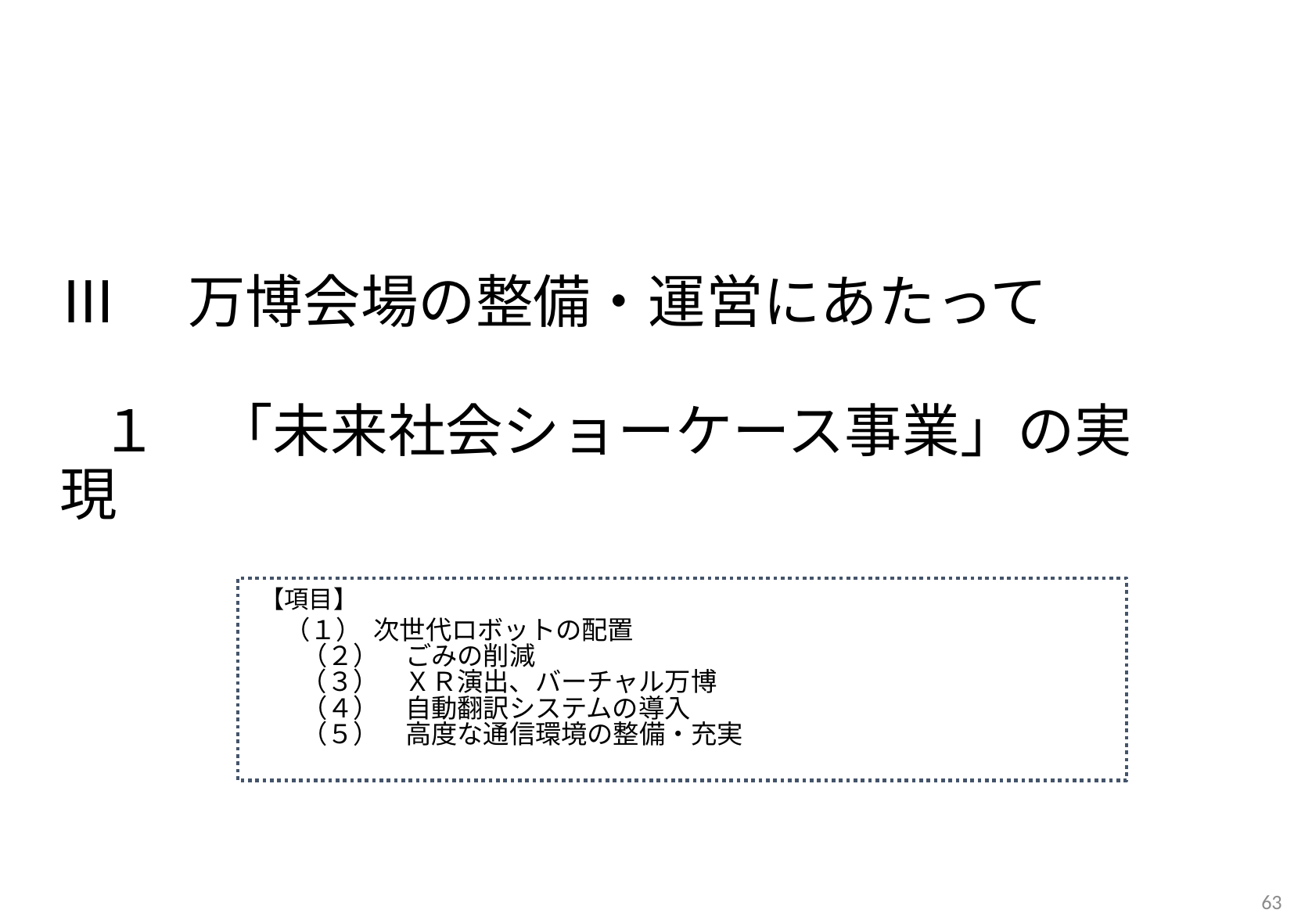

Ⅲ　万博会場の整備・運営にあたって

  １　「未来社会ショーケース事業」の実現

【項目】
（１）  次世代ロボットの配置
　　（２）　ごみの削減
　　（３）　ＸＲ演出、バーチャル万博
　　（４）　自動翻訳システムの導入
　　（５）　高度な通信環境の整備・充実

63